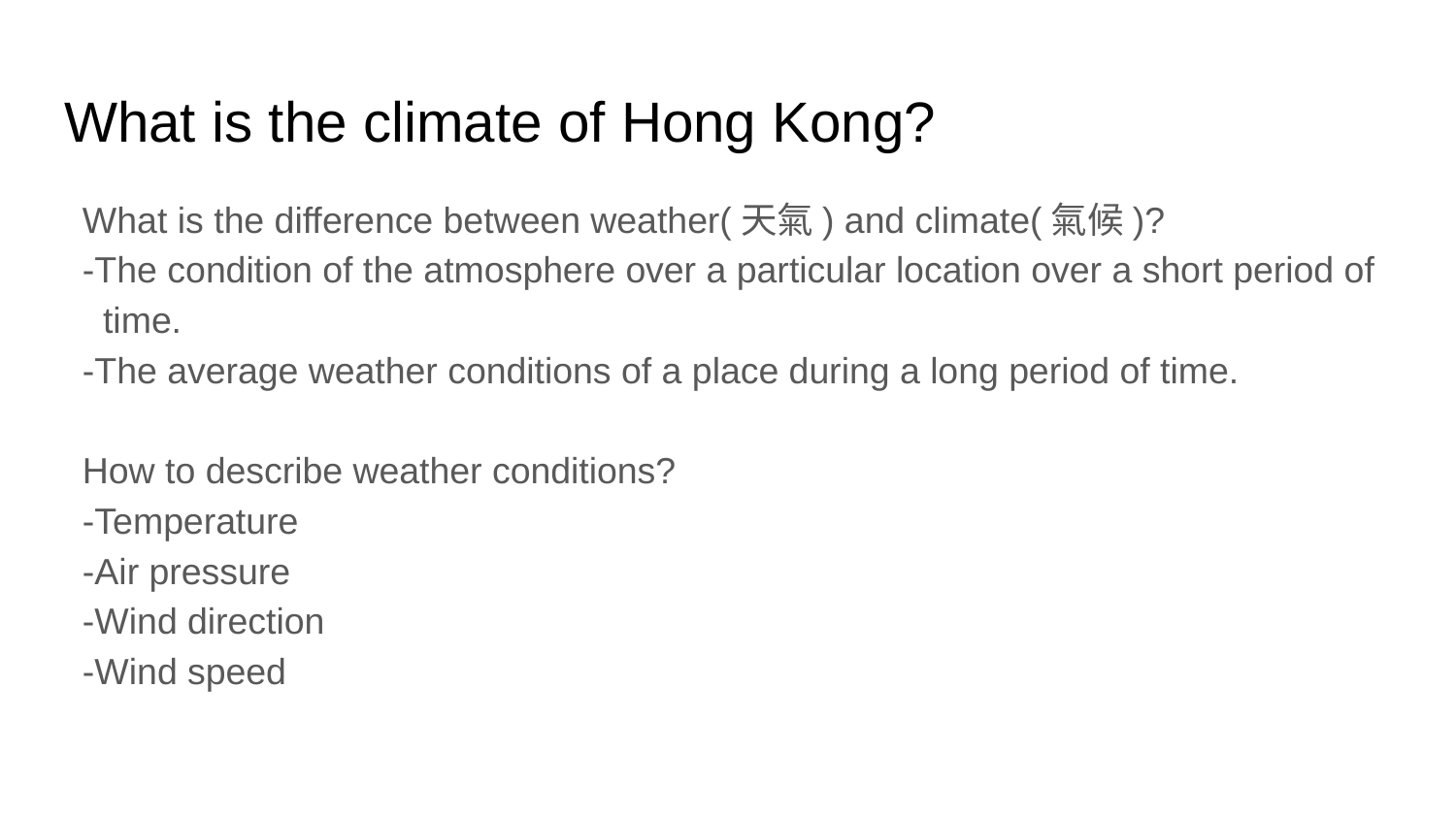

# What is the climate of Hong Kong?
What is the difference between weather(天氣) and climate(氣候)?
-The condition of the atmosphere over a particular location over a short period of
  time.
-The average weather conditions of a place during a long period of time.

How to describe weather conditions?
-Temperature
-Air pressure
-Wind direction
-Wind speed